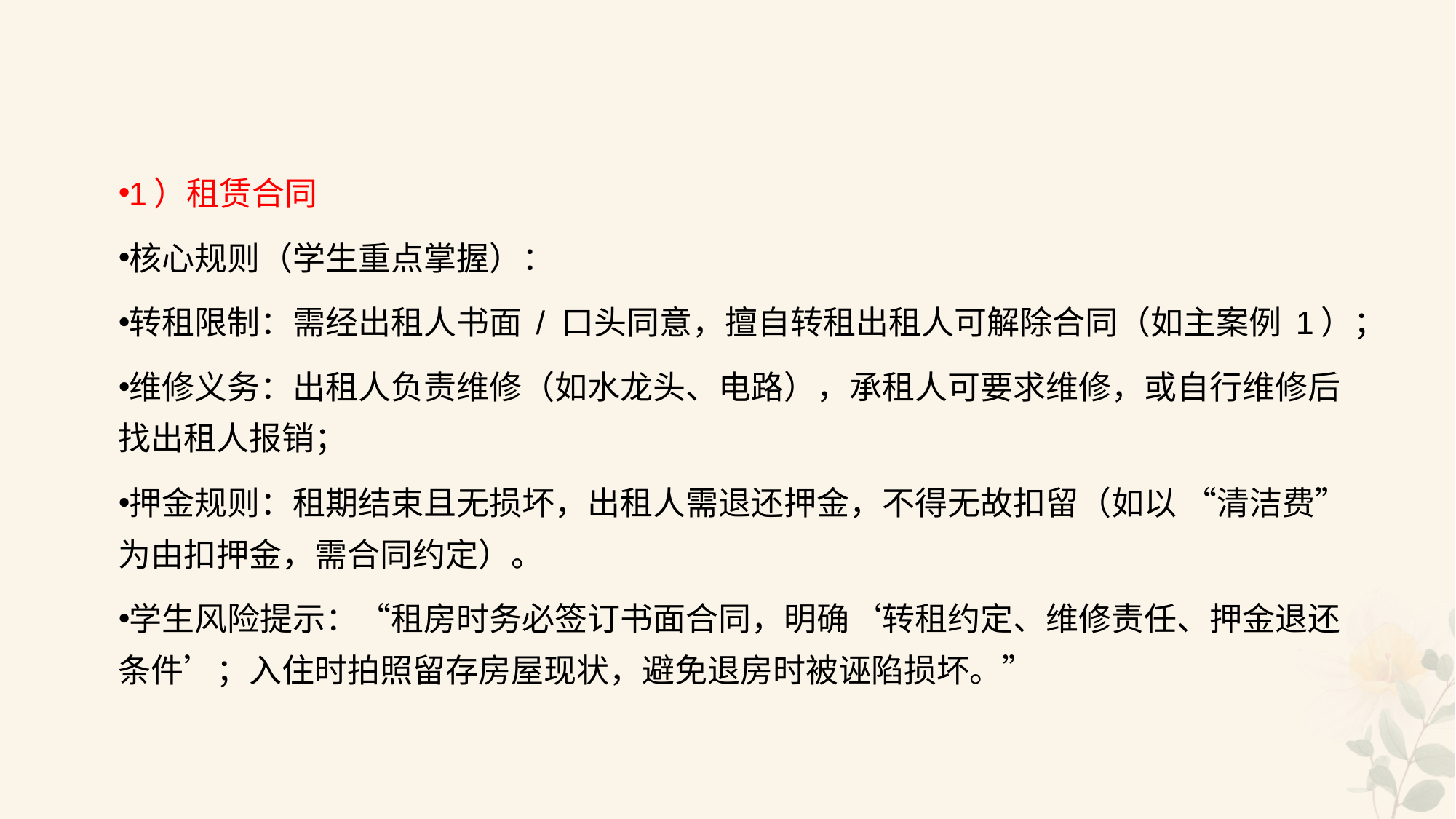

#
1）租赁合同
核心规则（学生重点掌握）：
转租限制：需经出租人书面 / 口头同意，擅自转租出租人可解除合同（如主案例 1）；
维修义务：出租人负责维修（如水龙头、电路），承租人可要求维修，或自行维修后找出租人报销；
押金规则：租期结束且无损坏，出租人需退还押金，不得无故扣留（如以 “清洁费” 为由扣押金，需合同约定）。
学生风险提示：“租房时务必签订书面合同，明确‘转租约定、维修责任、押金退还条件’；入住时拍照留存房屋现状，避免退房时被诬陷损坏。”